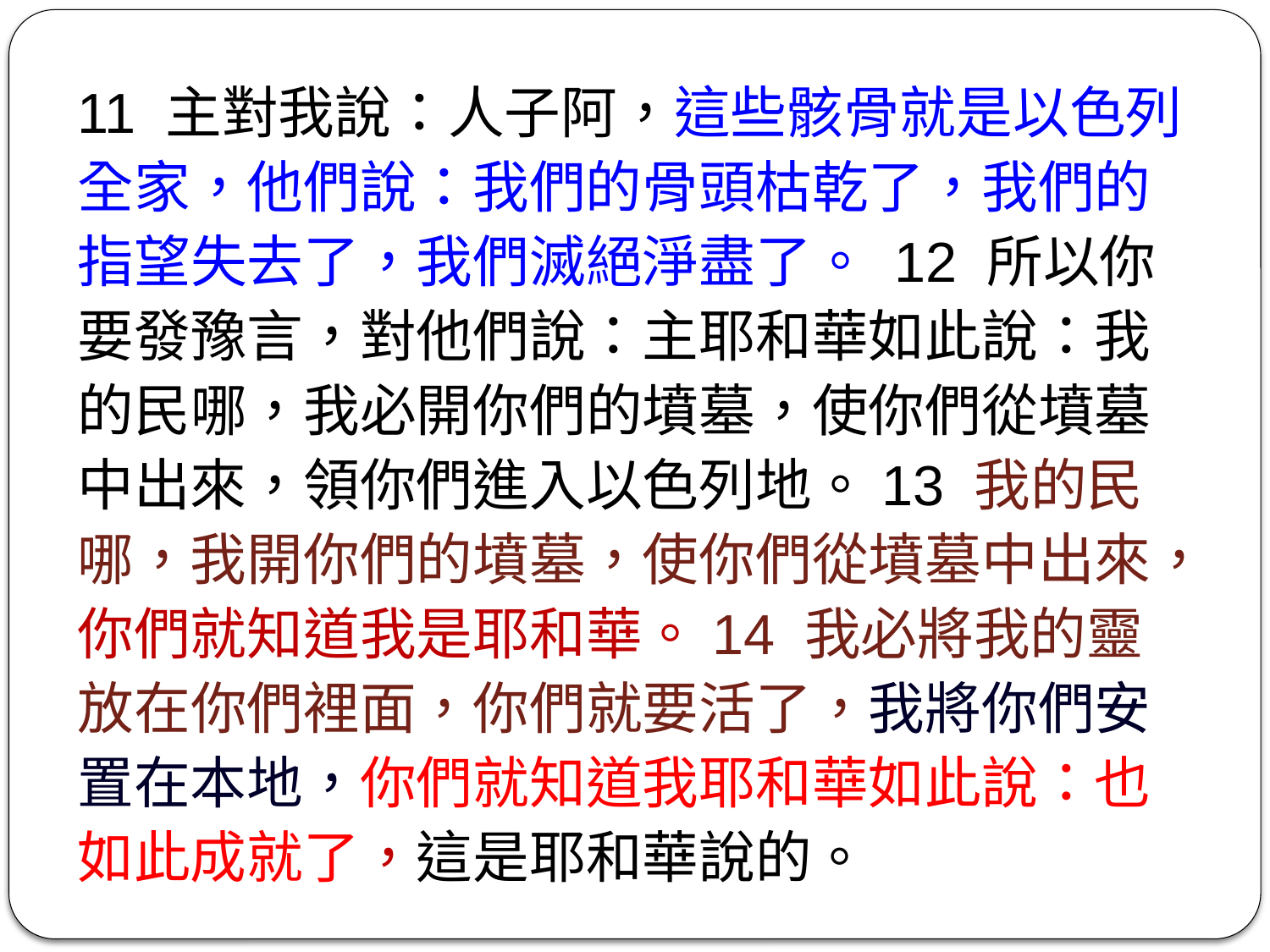

11 主對我說：人子阿，這些骸骨就是以色列全家，他們說：我們的骨頭枯乾了，我們的指望失去了，我們滅絕淨盡了。 12 所以你要發豫言，對他們說：主耶和華如此說：我的民哪，我必開你們的墳墓，使你們從墳墓中出來，領你們進入以色列地。13 我的民哪，我開你們的墳墓，使你們從墳墓中出來，你們就知道我是耶和華。14 我必將我的靈放在你們裡面，你們就要活了，我將你們安置在本地，你們就知道我耶和華如此說：也如此成就了，這是耶和華說的。